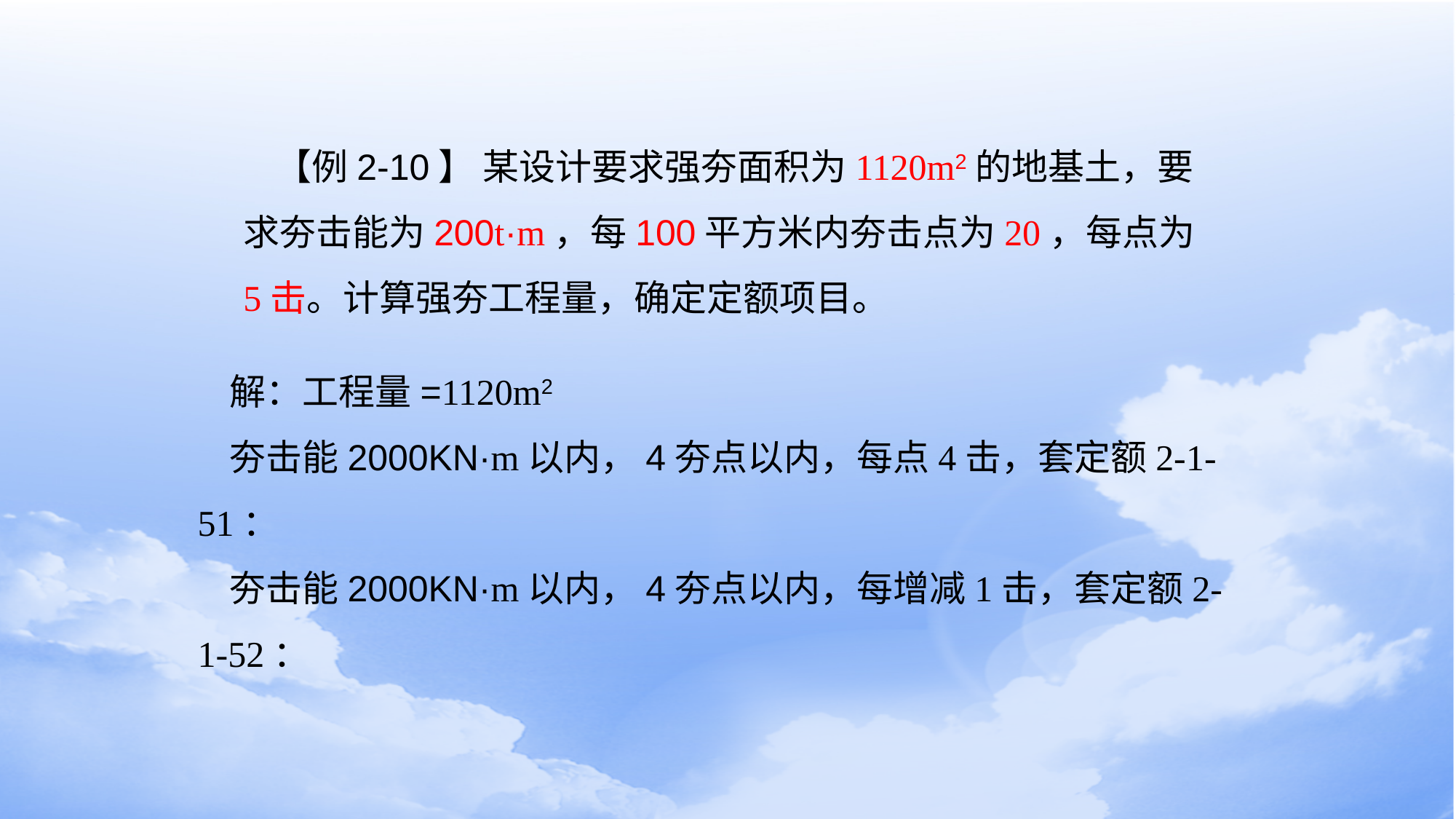

【例2-10】 某设计要求强夯面积为1120m2的地基土，要求夯击能为200t·m，每100平方米内夯击点为20，每点为5击。计算强夯工程量，确定定额项目。
解：工程量=1120m2
夯击能2000KN·m以内，4夯点以内，每点4击，套定额2-1-51：
夯击能2000KN·m以内，4夯点以内，每增减1击，套定额2-1-52：